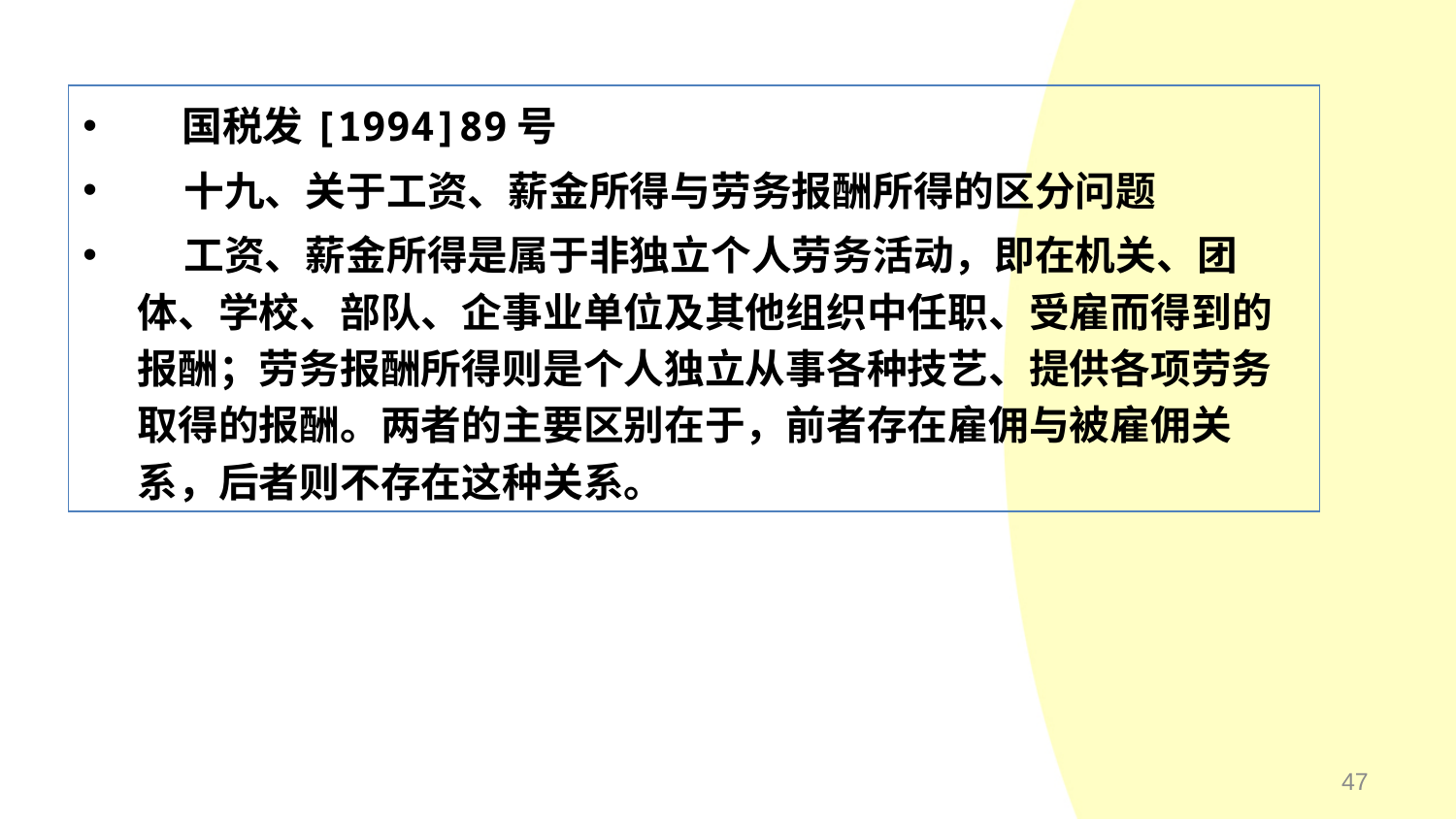

国税发[1994]89号
    十九、关于工资、薪金所得与劳务报酬所得的区分问题
    工资、薪金所得是属于非独立个人劳务活动，即在机关、团体、学校、部队、企事业单位及其他组织中任职、受雇而得到的报酬；劳务报酬所得则是个人独立从事各种技艺、提供各项劳务取得的报酬。两者的主要区别在于，前者存在雇佣与被雇佣关系，后者则不存在这种关系。

47